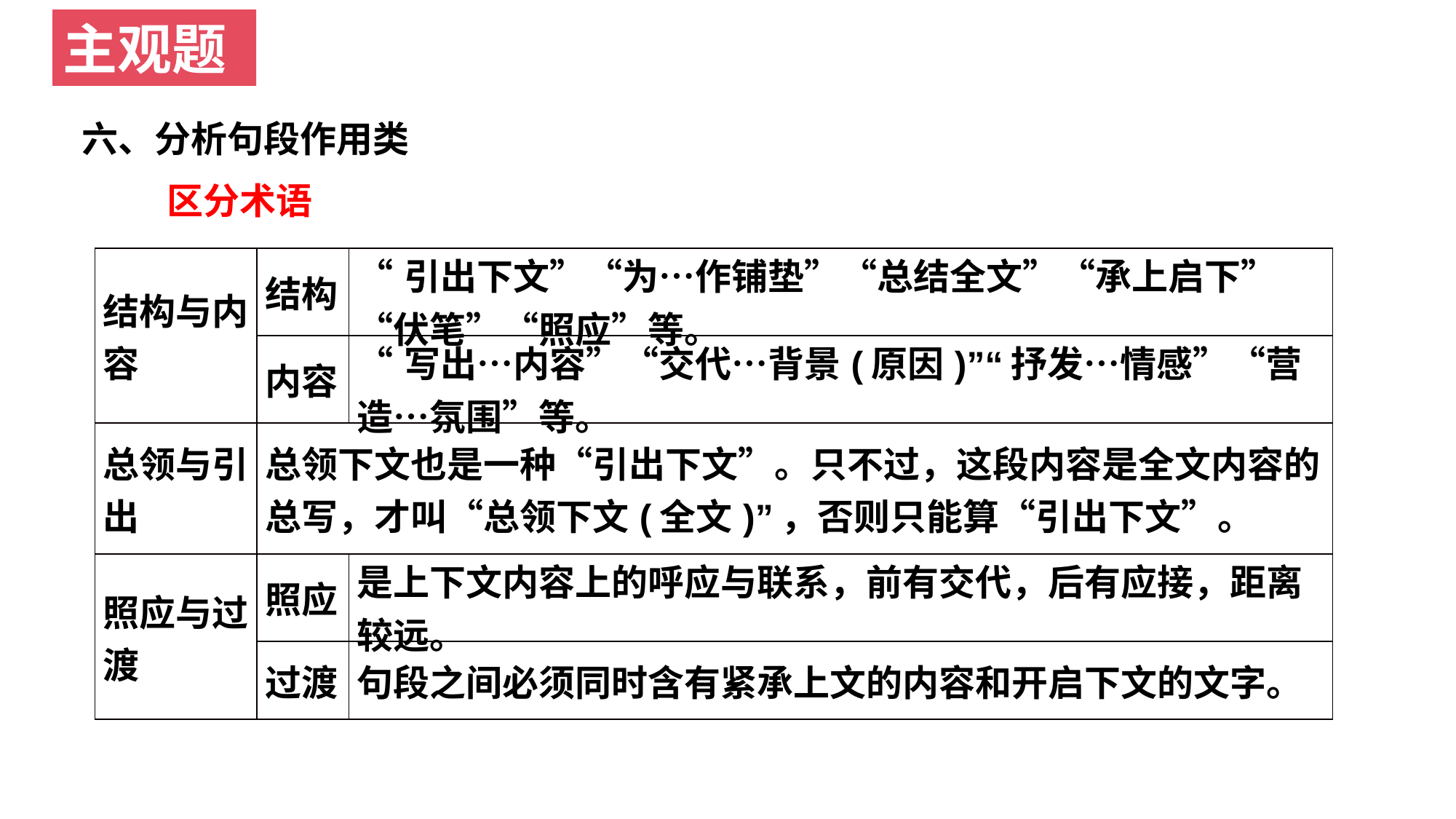

主观题
六、分析句段作用类

区分术语
| 结构与内容 | 结构 | “引出下文”“为…作铺垫”“总结全文”“承上启下”“伏笔”“照应”等。 |
| --- | --- | --- |
|  | 内容 | “写出…内容”“交代…背景(原因)”“抒发…情感”“营造…氛围”等。 |
| 总领与引出 | 总领下文也是一种“引出下文”。只不过，这段内容是全文内容的总写，才叫“总领下文(全文)”，否则只能算“引出下文”。 |  |
| 照应与过渡 | 照应 | 是上下文内容上的呼应与联系，前有交代，后有应接，距离较远。 |
|  | 过渡 | 句段之间必须同时含有紧承上文的内容和开启下文的文字。 |